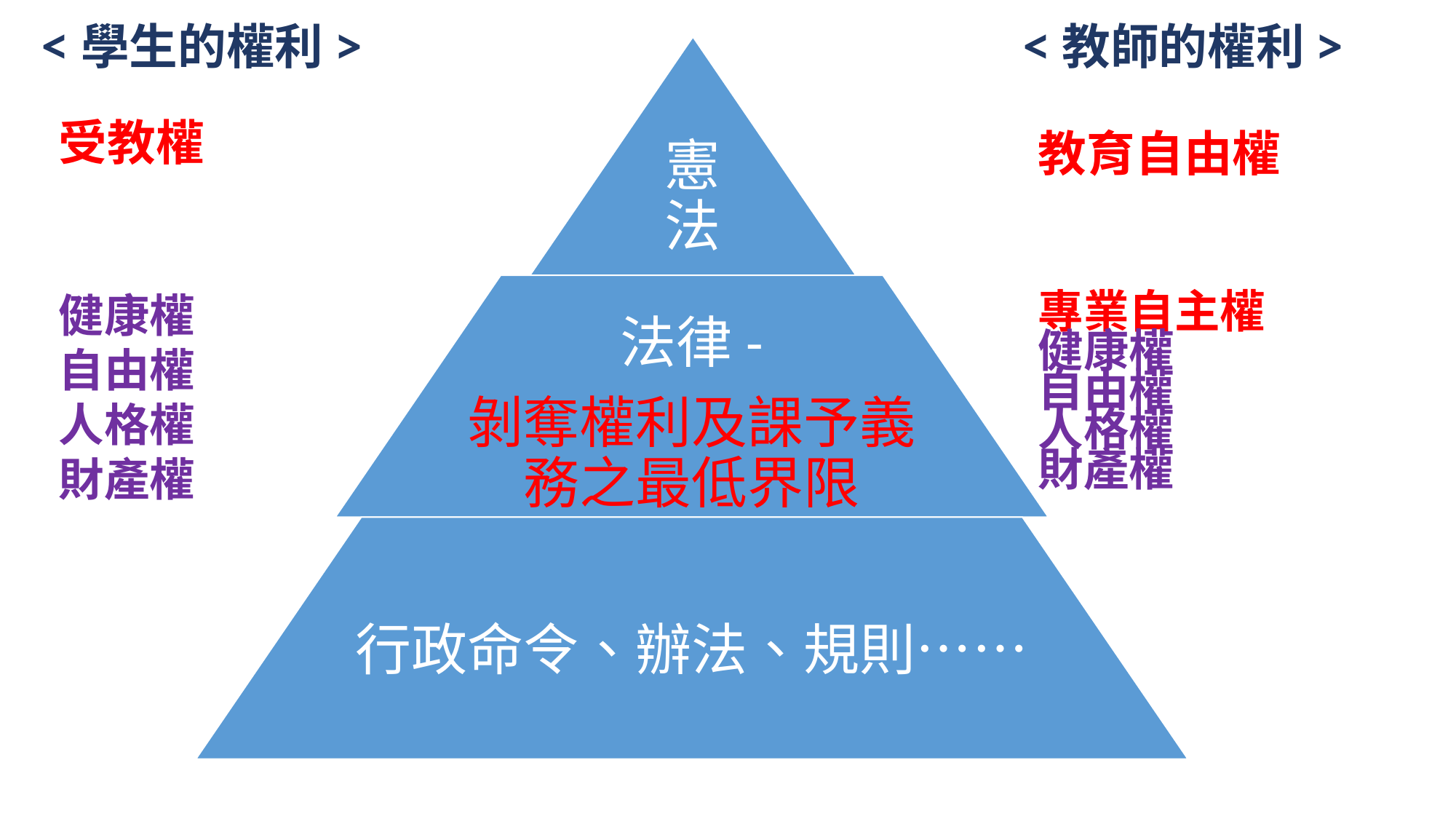

<學生的權利>
<教師的權利>
憲法
法律-
剝奪權利及課予義務之最低界限
行政命令、辦法、規則……
受教權

健康權
自由權
人格權
財產權

教育自由權

專業自主權
健康權
自由權
人格權
財產權